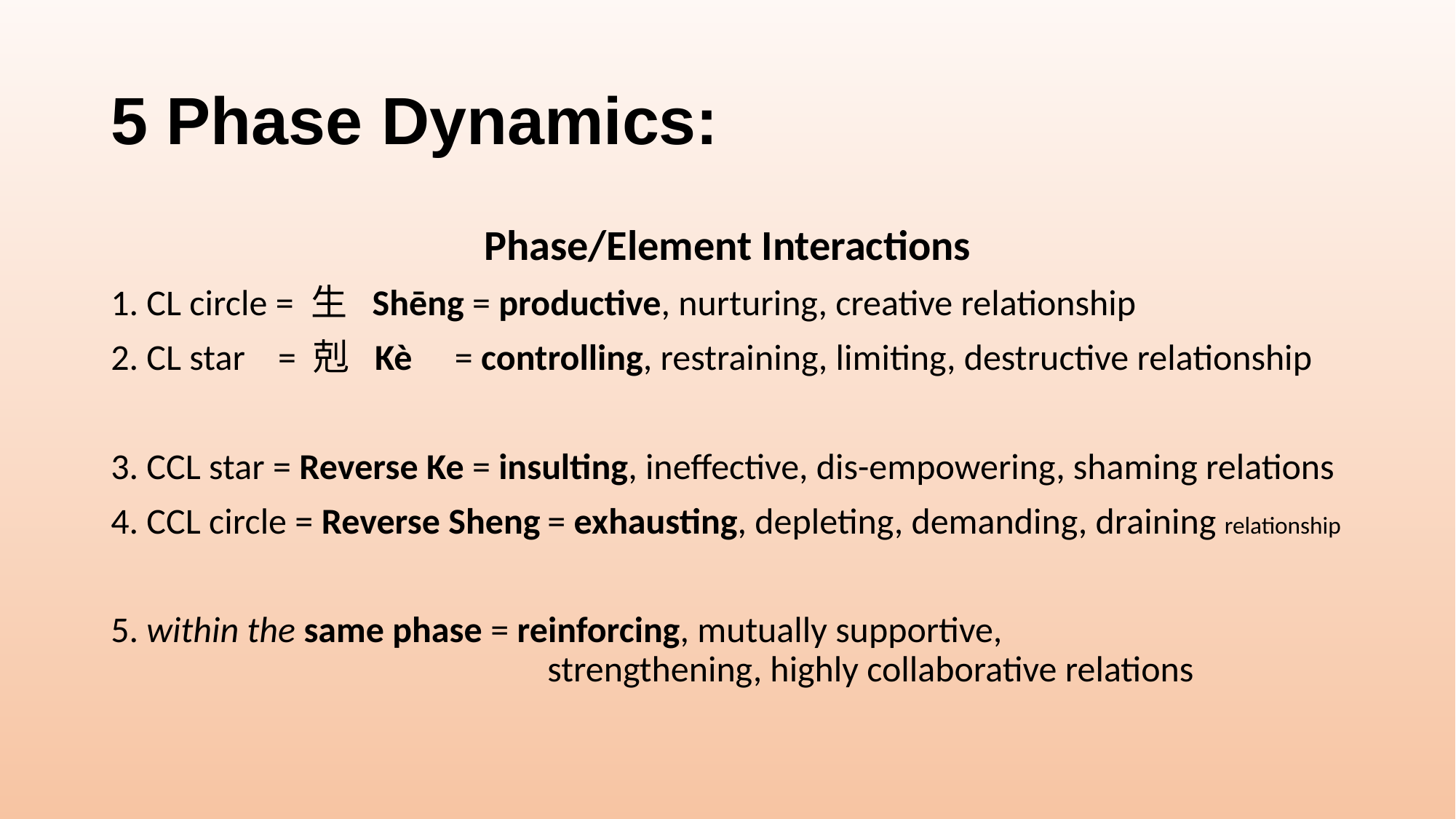

# 5 Phase Dynamics:
Phase/Element Interactions
1. CL circle = 生  Shēng = productive, nurturing, creative relationship
2. CL star    = 剋  Kè	  = controlling, restraining, limiting, destructive relationship

3. CCL star = Reverse Ke = insulting, ineffective, dis-empowering, shaming relations
4. CCL circle = Reverse Sheng	= exhausting, depleting, demanding, draining relationship

5. within the same phase = reinforcing, mutually supportive, 							strengthening, highly collaborative relations